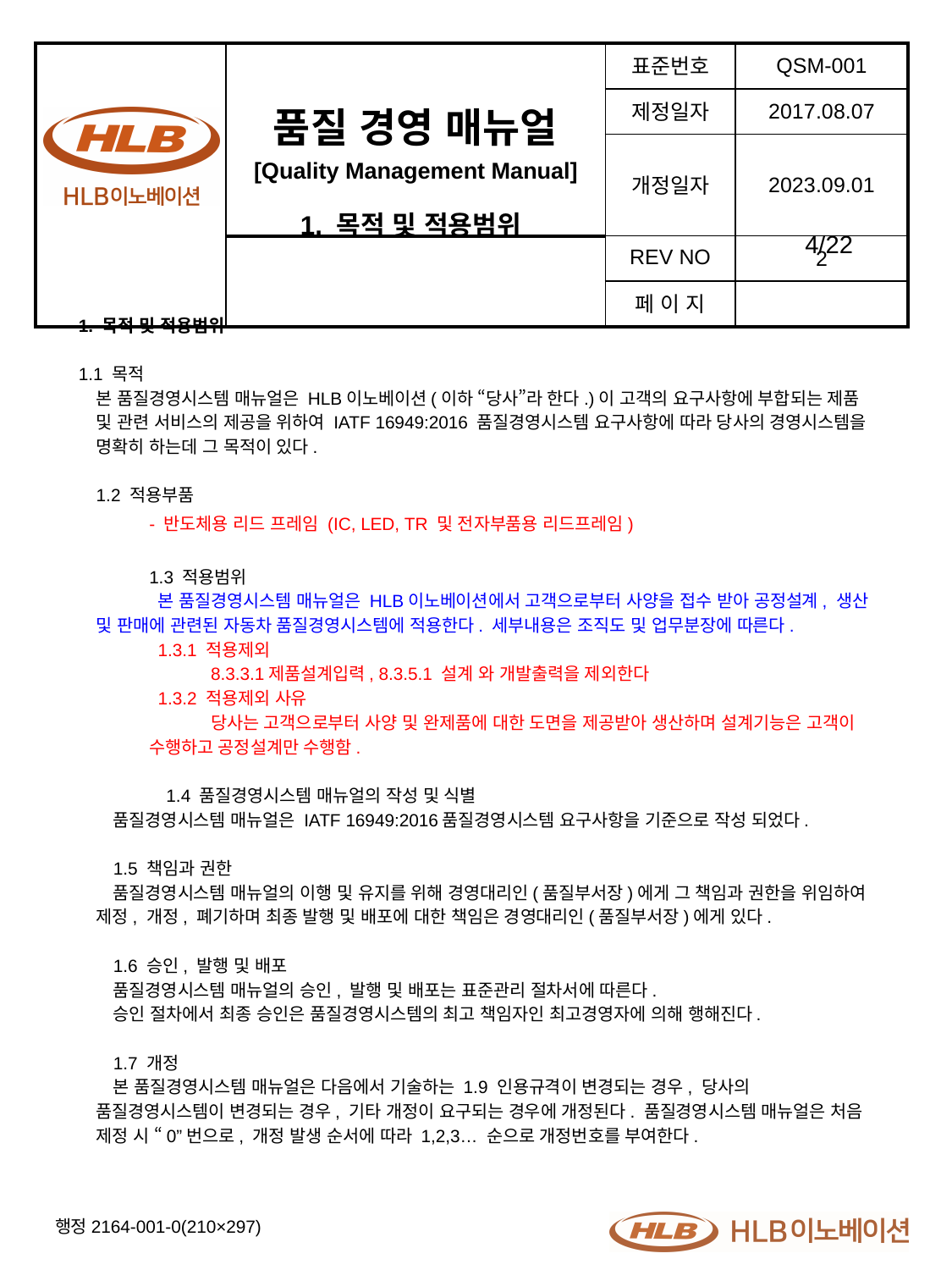

1. 목적 및 적용범위
4/22

1. 목적 및 적용범위

1.1 목적
본 품질경영시스템 매뉴얼은 HLB이노베이션(이하 “당사”라 한다.)이 고객의 요구사항에 부합되는 제품 및 관련 서비스의 제공을 위하여 IATF 16949:2016 품질경영시스템 요구사항에 따라 당사의 경영시스템을 명확히 하는데 그 목적이 있다.

1.2 적용부품
- 반도체용 리드 프레임 (IC, LED, TR 및 전자부품용 리드프레임)

1.3 적용범위
본 품질경영시스템 매뉴얼은 HLB이노베이션에서 고객으로부터 사양을 접수 받아 공정설계, 생산 및 판매에 관련된 자동차 품질경영시스템에 적용한다. 세부내용은 조직도 및 업무분장에 따른다.
1.3.1 적용제외
8.3.3.1제품설계입력, 8.3.5.1 설계 와 개발출력을 제외한다
1.3.2 적용제외 사유
당사는 고객으로부터 사양 및 완제품에 대한 도면을 제공받아 생산하며 설계기능은 고객이 수행하고 공정설계만 수행함.

1.4 품질경영시스템 매뉴얼의 작성 및 식별
품질경영시스템 매뉴얼은 IATF 16949:2016품질경영시스템 요구사항을 기준으로 작성 되었다.

1.5 책임과 권한
품질경영시스템 매뉴얼의 이행 및 유지를 위해 경영대리인(품질부서장)에게 그 책임과 권한을 위임하여 제정, 개정, 폐기하며 최종 발행 및 배포에 대한 책임은 경영대리인(품질부서장)에게 있다.

1.6 승인, 발행 및 배포
품질경영시스템 매뉴얼의 승인, 발행 및 배포는 표준관리 절차서에 따른다.
승인 절차에서 최종 승인은 품질경영시스템의 최고 책임자인 최고경영자에 의해 행해진다.

1.7 개정
본 품질경영시스템 매뉴얼은 다음에서 기술하는 1.9 인용규격이 변경되는 경우, 당사의 품질경영시스템이 변경되는 경우, 기타 개정이 요구되는 경우에 개정된다. 품질경영시스템 매뉴얼은 처음 제정 시 “0”번으로, 개정 발생 순서에 따라 1,2,3… 순으로 개정번호를 부여한다.
행정2164-001-0(210×297)